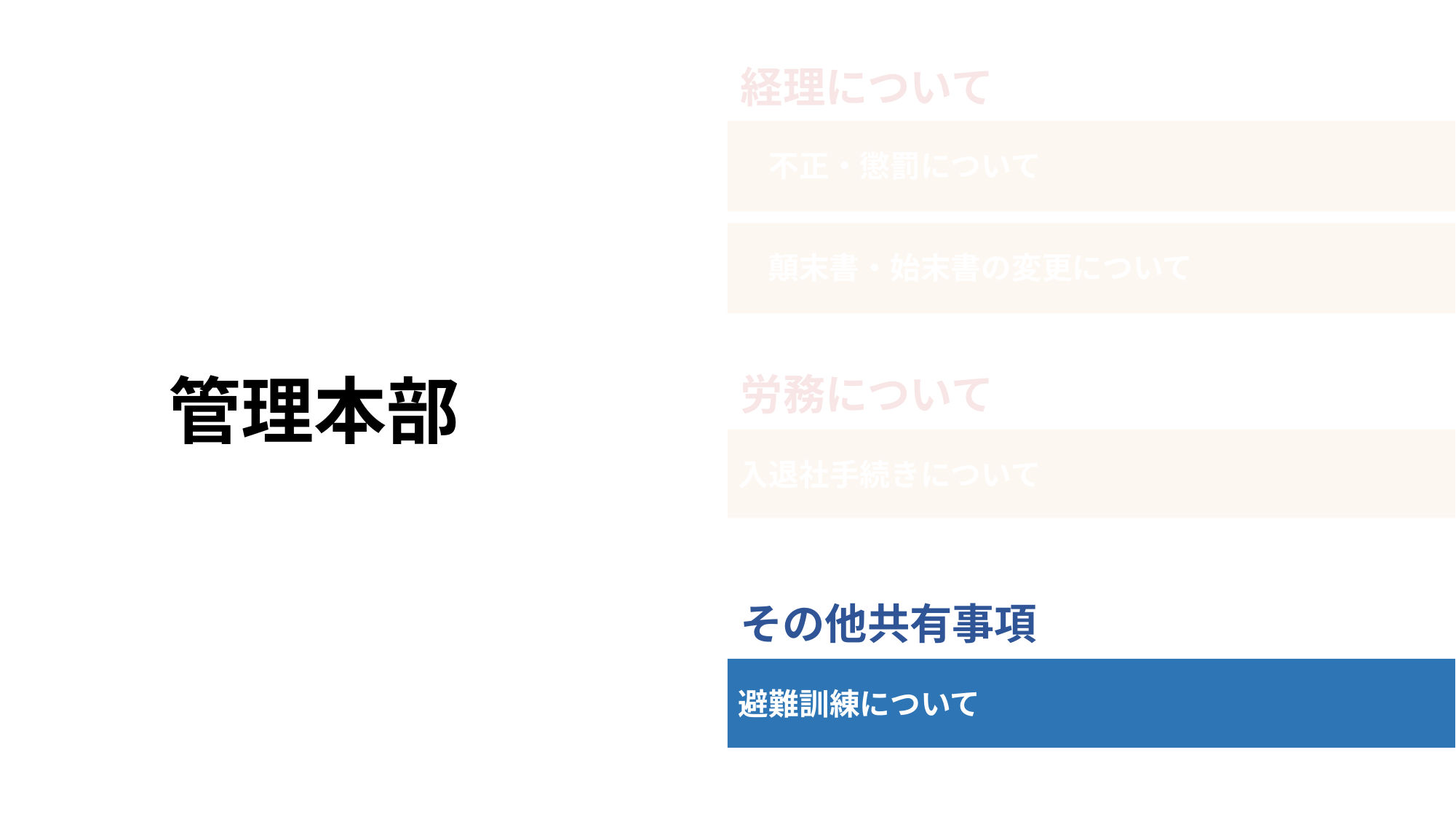

経理について
　不正・懲罰について
　不正・懲罰について
　顛末書・始末書の変更について
　顛末書・始末書の変更について
管理本部
労務について
入退社手続きについて
その他共有事項
避難訓練について